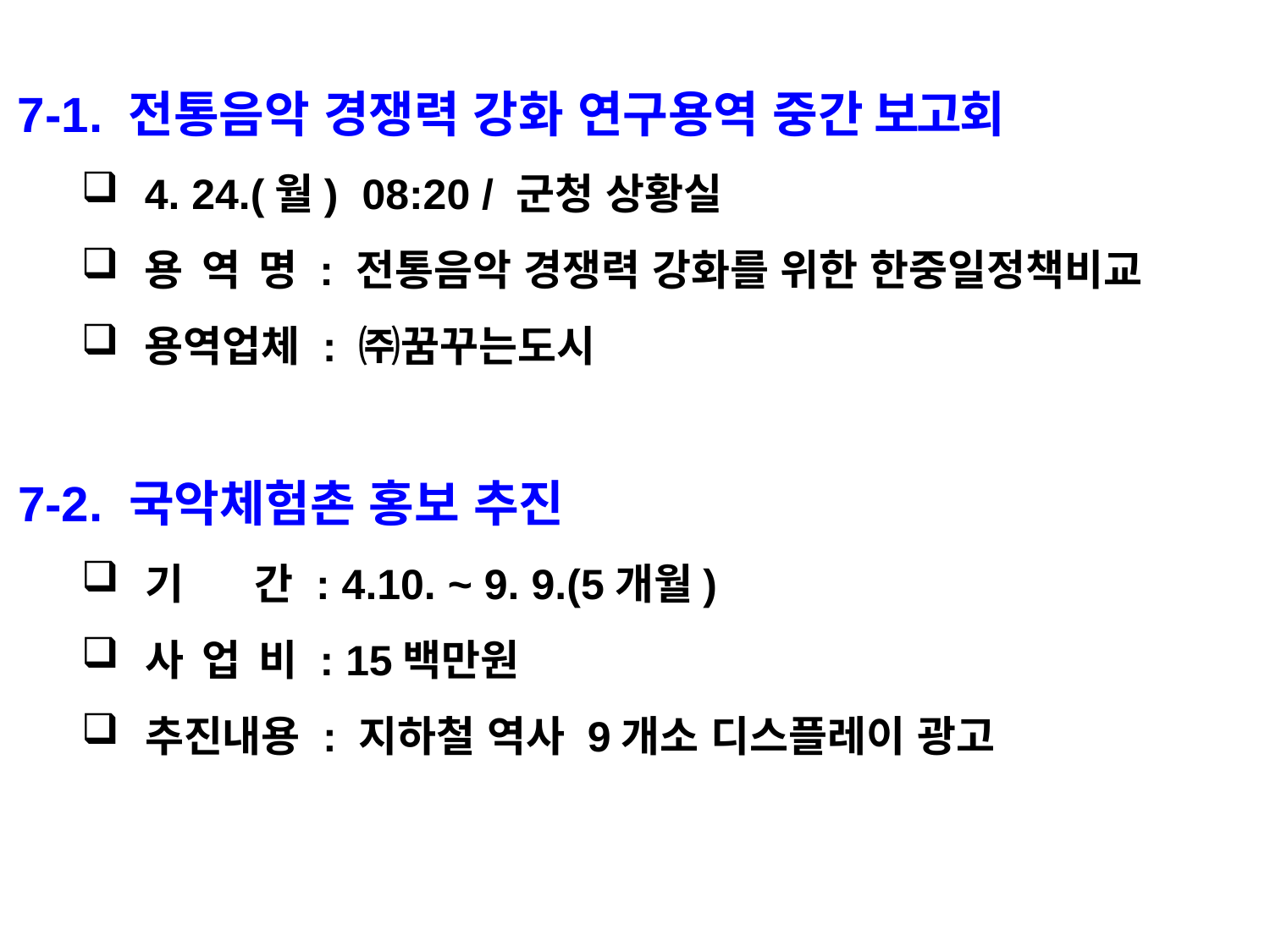

7-1. 전통음악 경쟁력 강화 연구용역 중간 보고회
4. 24.(월)  08:20 / 군청 상황실
용 역 명 : 전통음악 경쟁력 강화를 위한 한중일정책비교
용역업체 : ㈜꿈꾸는도시

7-2. 국악체험촌 홍보 추진
기      간 : 4.10. ~ 9. 9.(5개월)
사 업 비 : 15백만원
추진내용 : 지하철 역사 9개소 디스플레이 광고